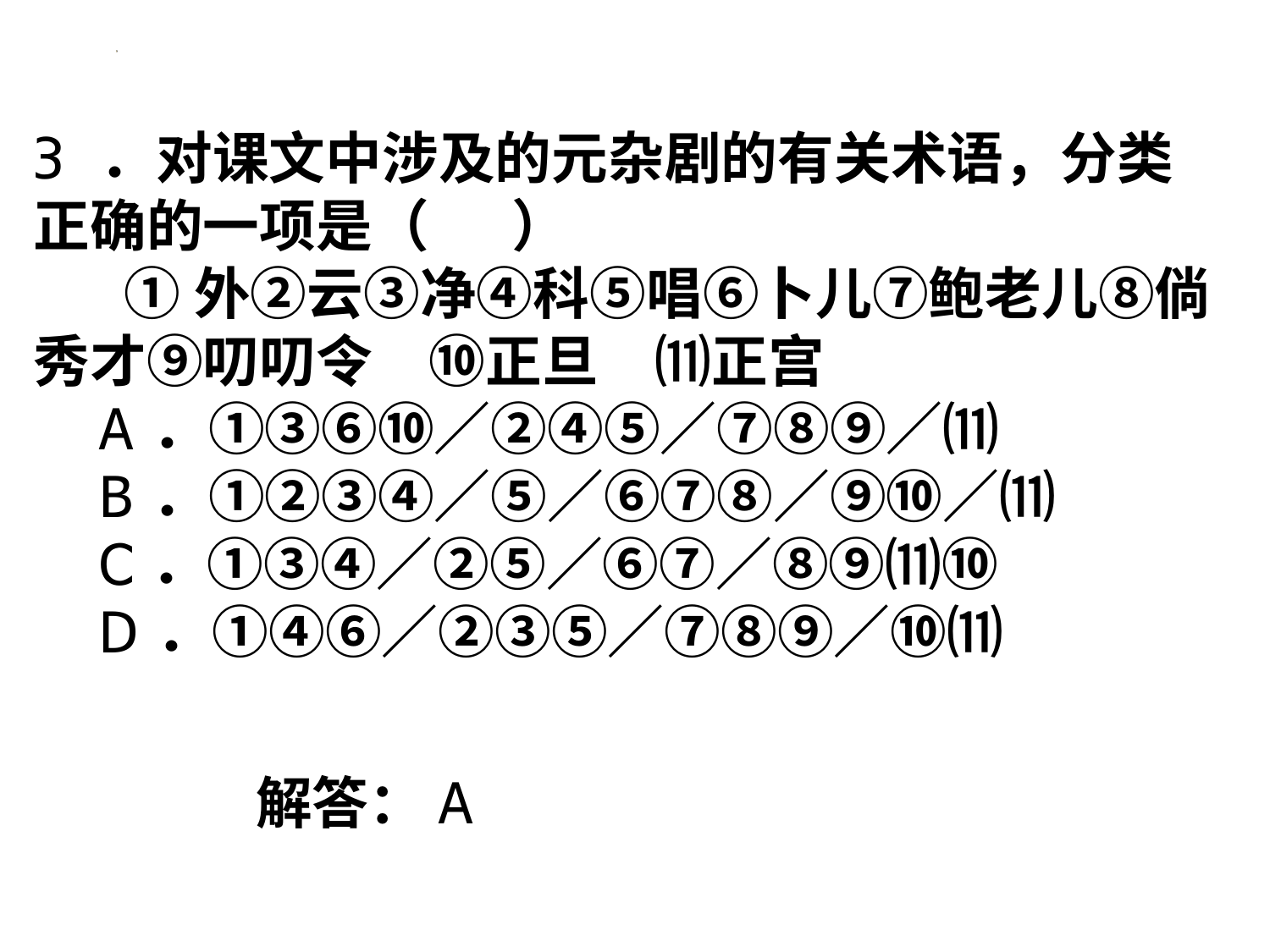

3 ．对课文中涉及的元杂剧的有关术语，分类正确的一项是（ 　 ）
       ①外②云③净④科⑤唱⑥卜儿⑦鲍老儿⑧倘秀才⑨叨叨令　⑩正旦　⑾正宫
    A．①③⑥⑩／②④⑤／⑦⑧⑨／⑾
    B．①②③④／⑤／⑥⑦⑧／⑨⑩／⑾
    C．①③④／②⑤／⑥⑦／⑧⑨⑾⑩
    D．①④⑥／②③⑤／⑦⑧⑨／⑩⑾

解答：A